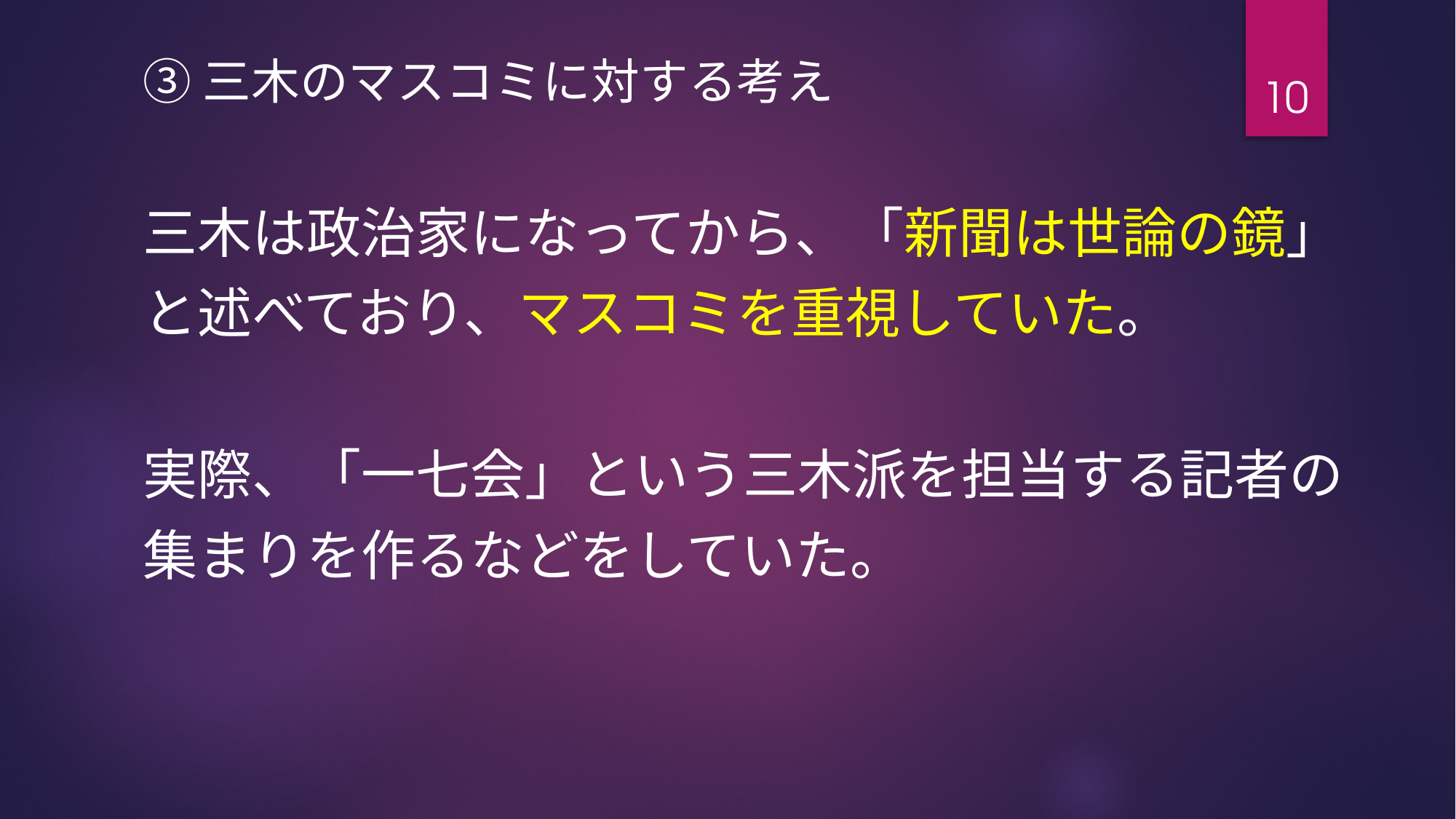

#
10
③三木のマスコミに対する考え

三木は政治家になってから、「新聞は世論の鏡」
と述べており、マスコミを重視していた。

実際、「一七会」という三木派を担当する記者の
集まりを作るなどをしていた。